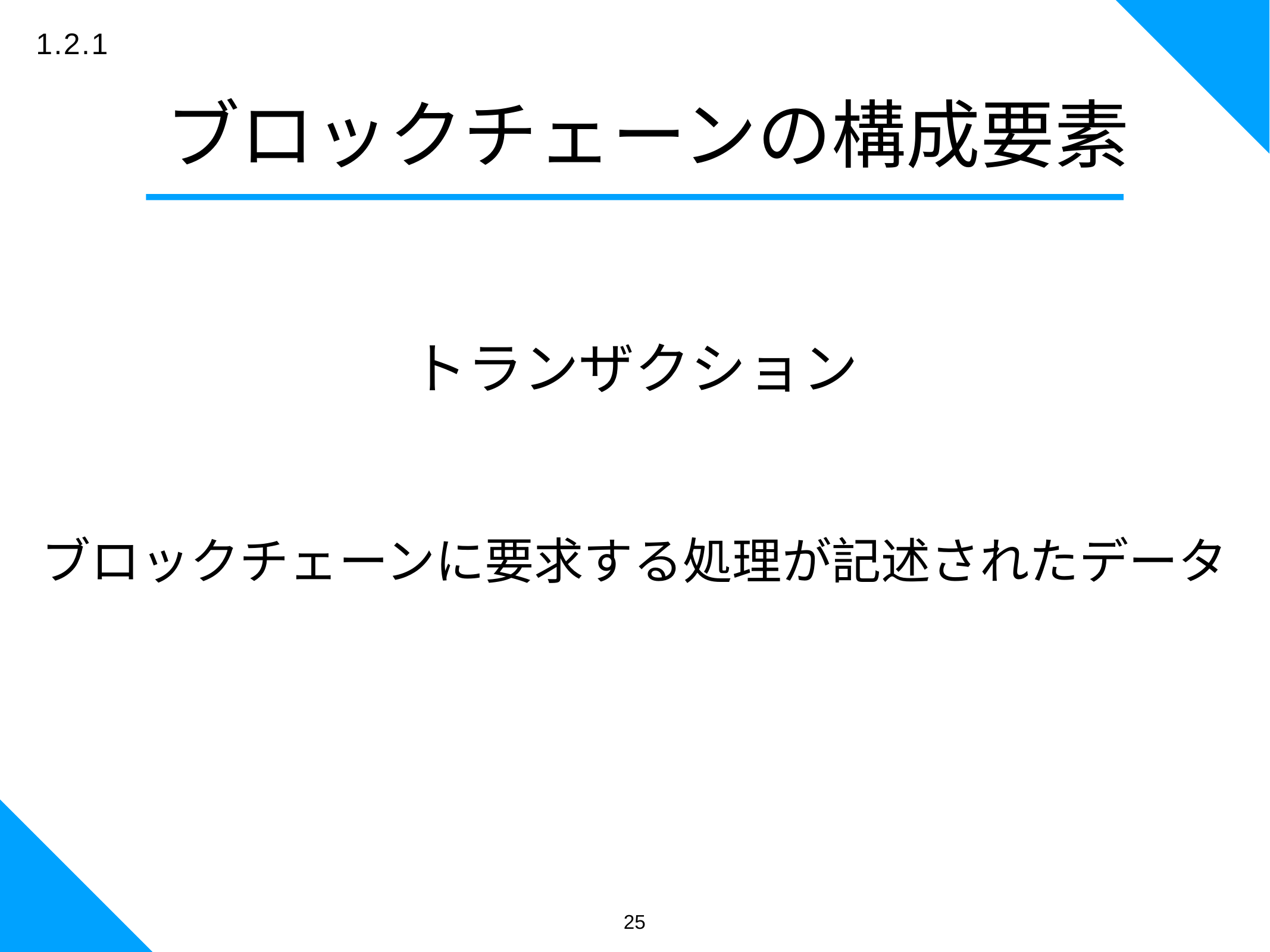

25
1.2.1
ブロックチェーンの構成要素
トランザクション
ブロックチェーンに要求する処理が記述されたデータ